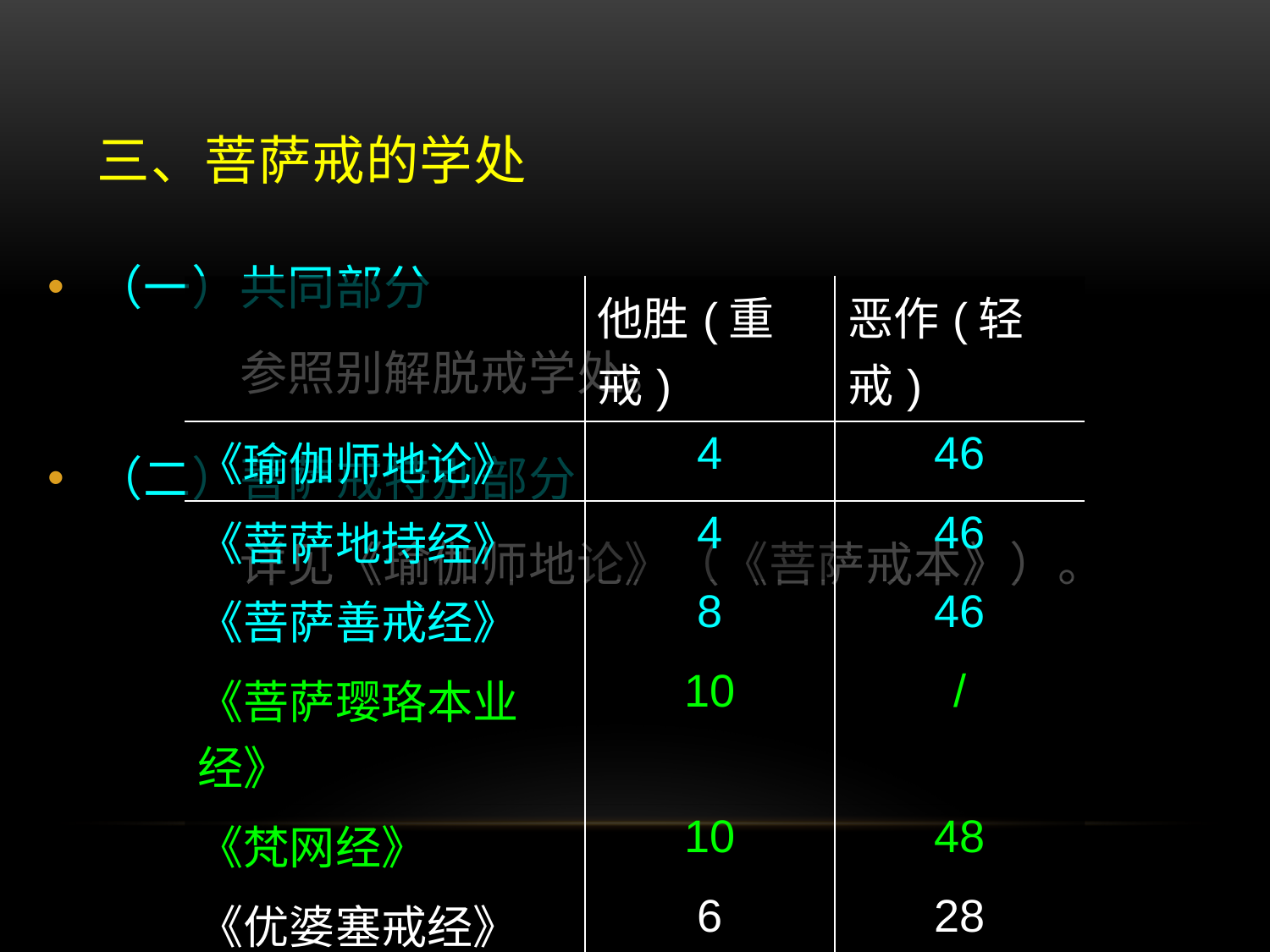

# 三、菩萨戒的学处
（一）共同部分
　　　参照别解脱戒学处。
（二）菩萨戒特别部分
　　　详见《瑜伽师地论》（《菩萨戒本》）。
|  | 他胜(重戒) | 恶作(轻戒) |
| --- | --- | --- |
| 《瑜伽师地论》 | 4 | 46 |
| 《菩萨地持经》 | 4 | 46 |
| 《菩萨善戒经》 | 8 | 46 |
| 《菩萨璎珞本业经》 | 10 | / |
| 《梵网经》 | 10 | 48 |
| 《优婆塞戒经》 | 6 | 28 |